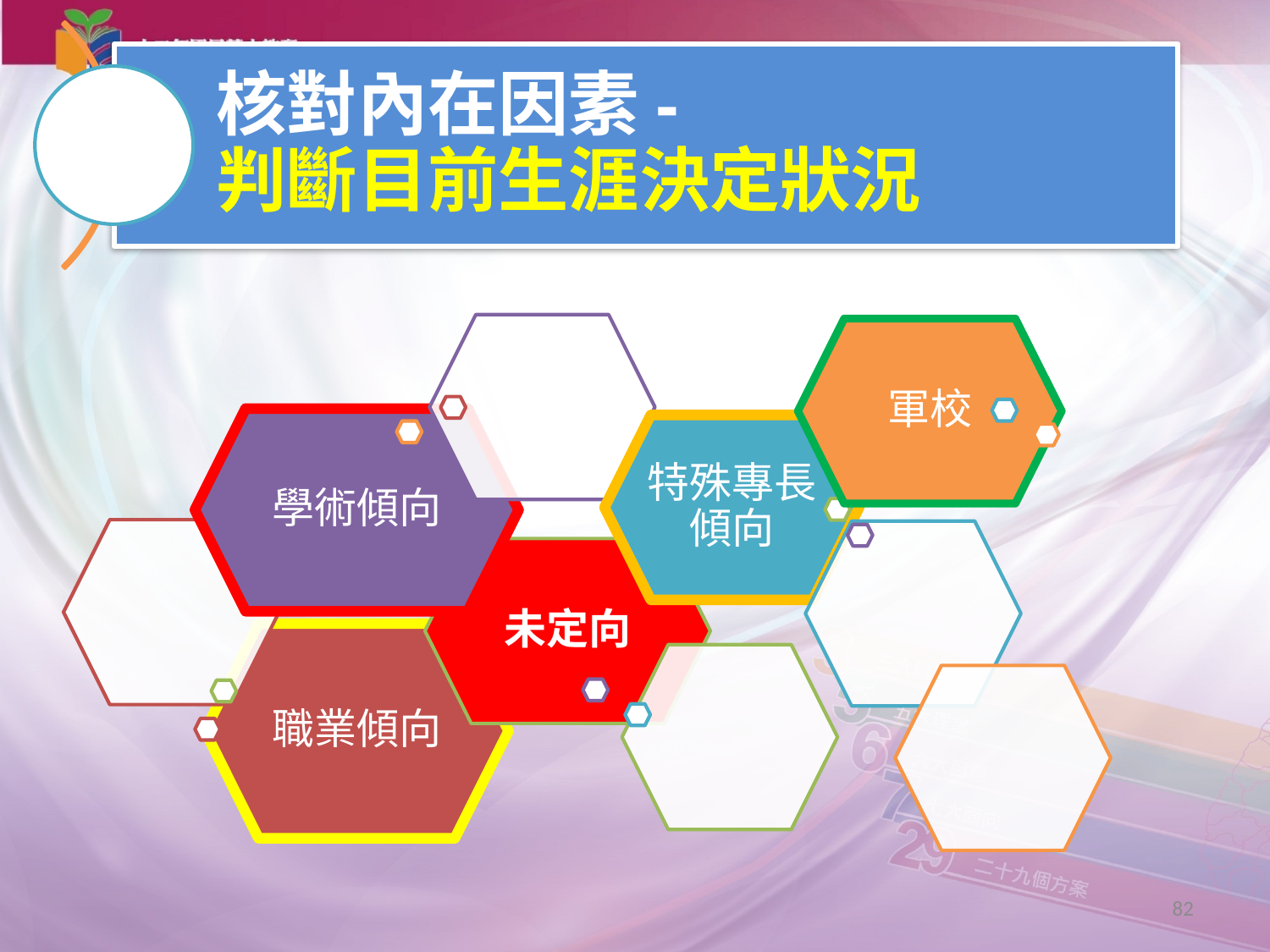

核對內在因素-
判斷目前生涯決定狀況
職業傾向
未定向
學術傾向
特殊專長傾向
軍校
82